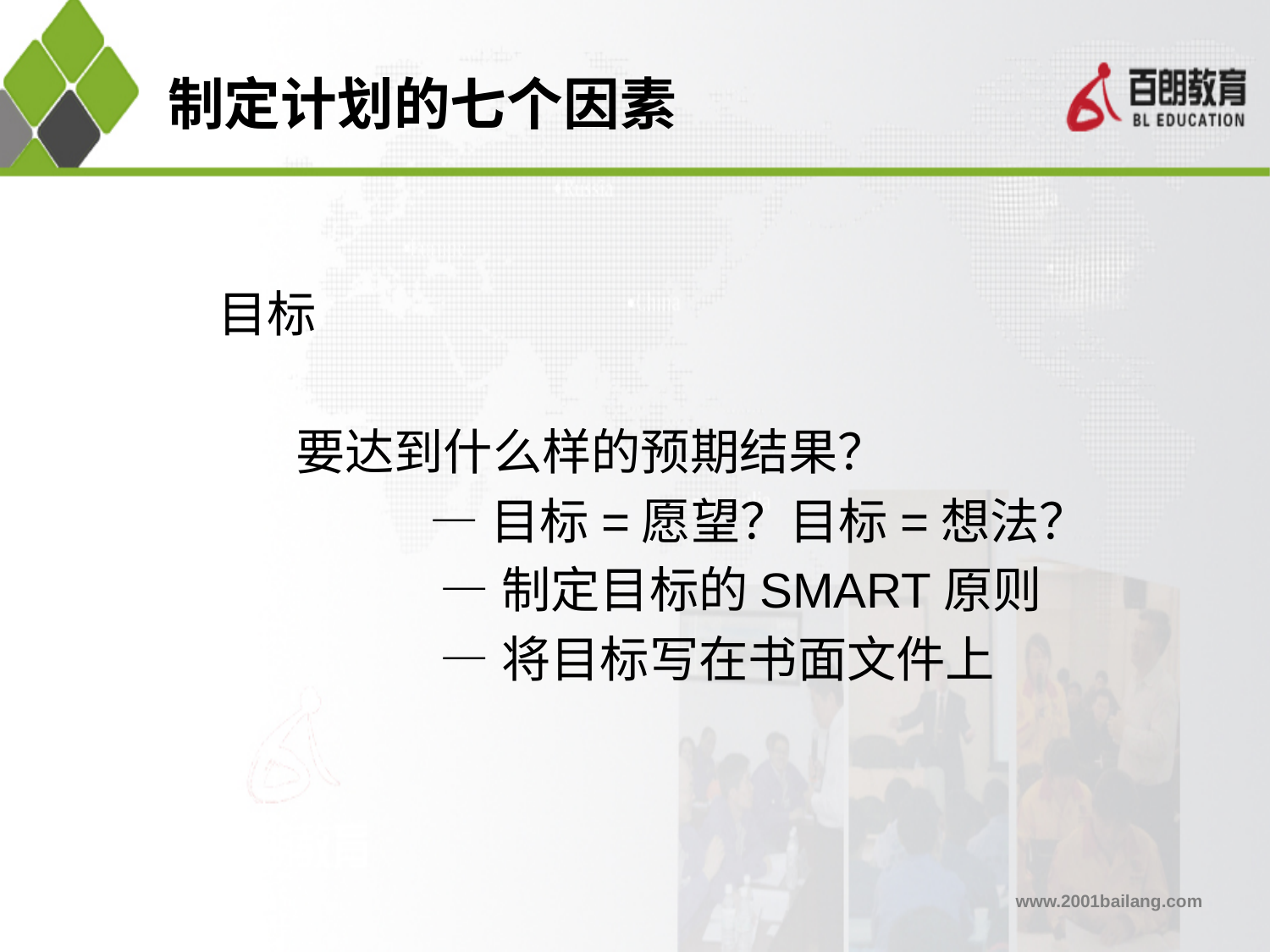

# 制定计划的七个因素
目标

      要达到什么样的预期结果？
    		—目标=愿望？目标=想法？
   		 —制定目标的SMART原则
   		 —将目标写在书面文件上